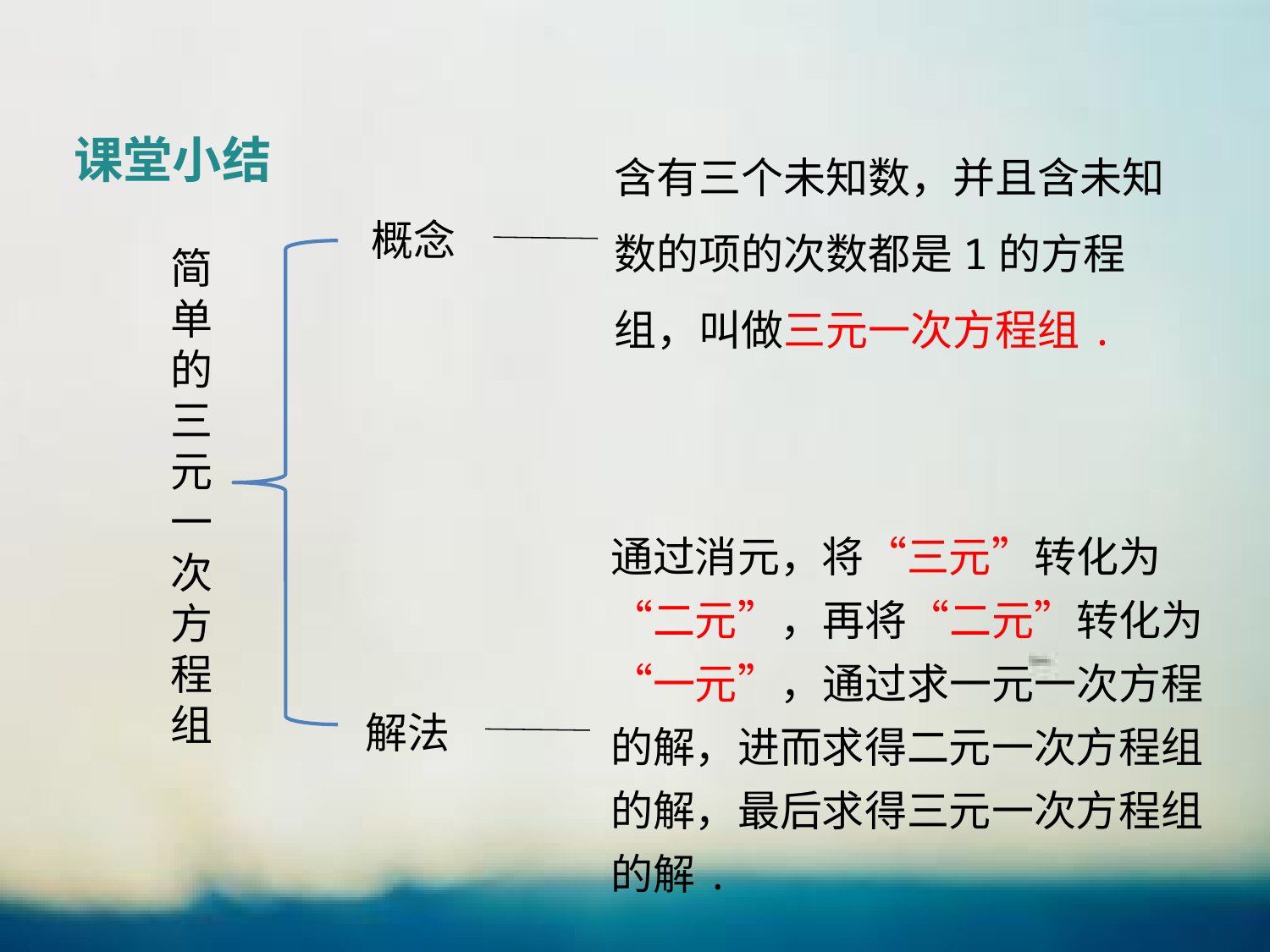

含有三个未知数，并且含未知数的项的次数都是1的方程组，叫做三元一次方程组.
课堂小结
概念
简单的三元一次方程组

通过消元，将“三元”转化为“二元”，再将“二元”转化为“一元”，通过求一元一次方程的解，进而求得二元一次方程组的解，最后求得三元一次方程组的解.
解法